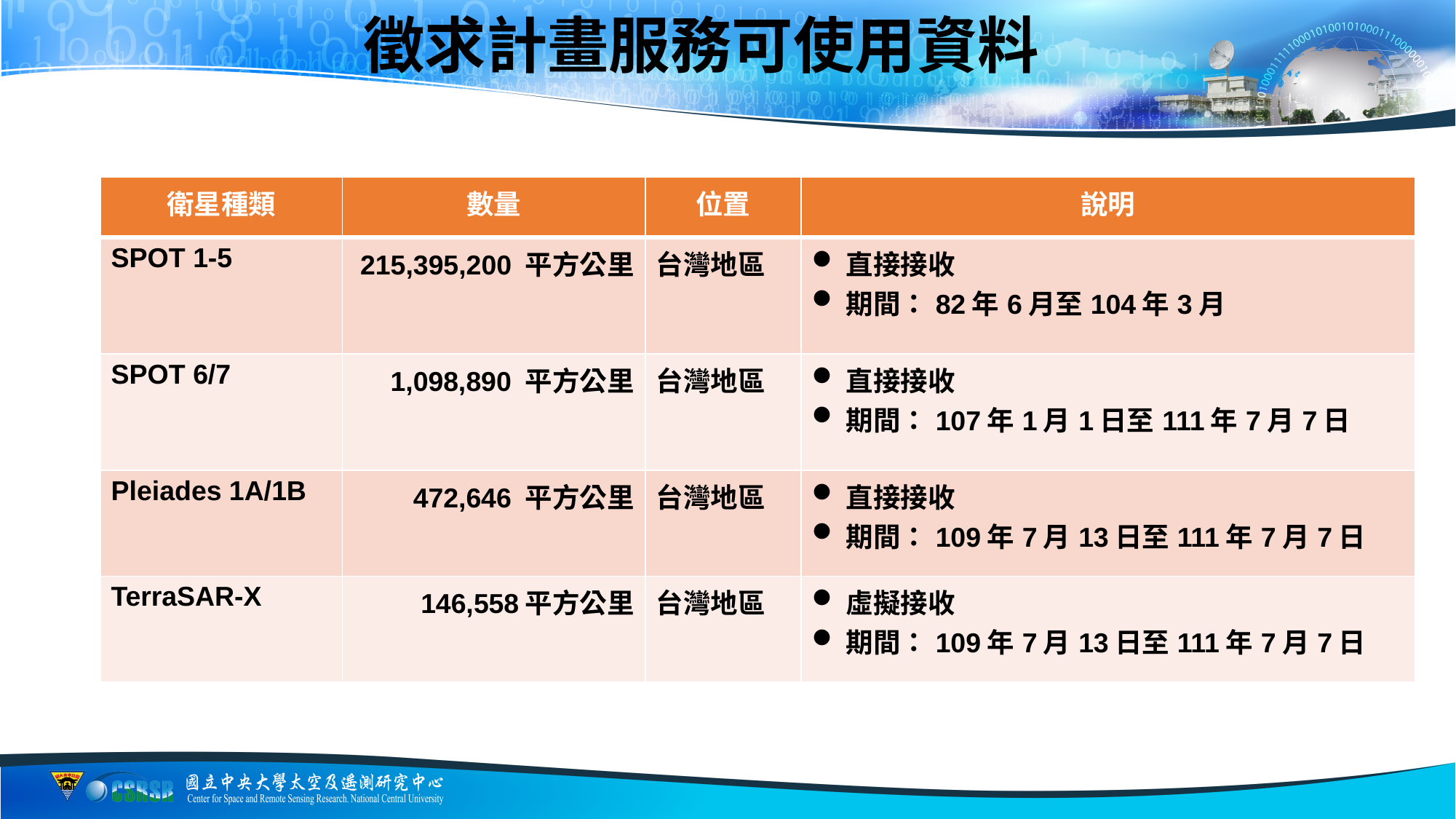

# 徵求計畫服務可使用資料
| 衛星種類 | 數量 | 位置 | 說明 |
| --- | --- | --- | --- |
| SPOT 1-5 | 215,395,200 平方公里 | 台灣地區 | 直接接收 期間：82年6月至104年3月 |
| SPOT 6/7 | 1,098,890 平方公里 | 台灣地區 | 直接接收 期間：107年1月1日至111年7月7日 |
| Pleiades 1A/1B | 472,646 平方公里 | 台灣地區 | 直接接收 期間：109年7月13日至111年7月7日 |
| TerraSAR-X | 146,558平方公里 | 台灣地區 | 虛擬接收 期間：109年7月13日至111年7月7日 |